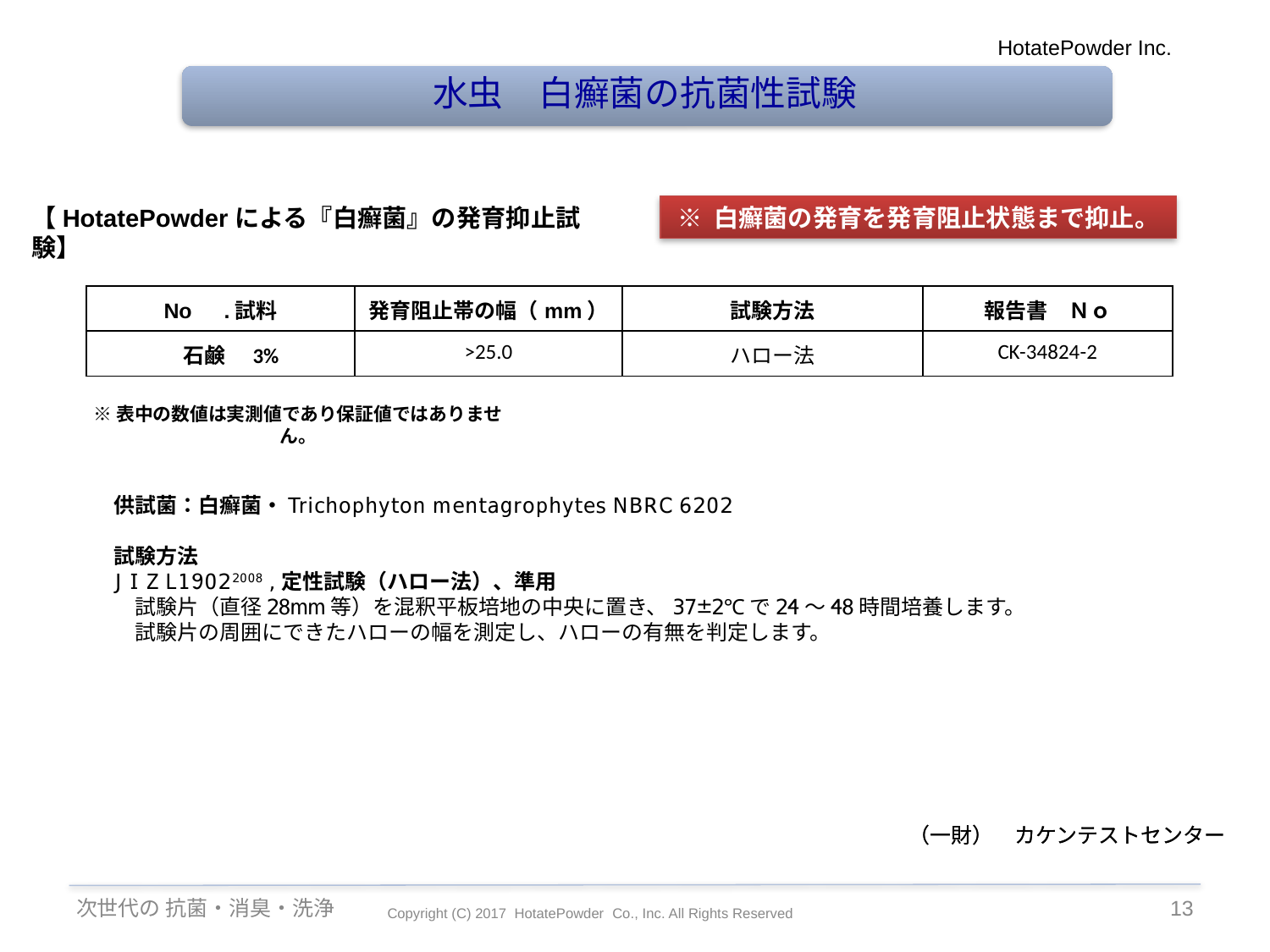

HotatePowder Inc.
水虫　白癬菌の抗菌性試験

【HotatePowderによる『白癬菌』の発育抑止試験】
※ 白癬菌の発育を発育阻止状態まで抑止。
| No　.試料 | 発育阻止帯の幅（mm） | 試験方法 | 報告書　Ｎｏ |
| --- | --- | --- | --- |
| 石鹸　3% | >25.0 | ハロー法 | CK-34824-2 |
※表中の数値は実測値であり保証値ではありません。
供試菌：白癬菌・Trichophyton mentagrophytes NBRC 6202

試験方法
J I Z L19022008 ,定性試験（ハロー法）、準用
　試験片（直径28mm等）を混釈平板培地の中央に置き、37±2℃で24～48時間培養します。
　試験片の周囲にできたハローの幅を測定し、ハローの有無を判定します。
（一財）　カケンテストセンター
（一財）　カケンテストセンター
次世代の 抗菌・消臭・洗浄
13
Copyright (C) 2017  HotatePowder  Co., Inc. All Rights Reserved